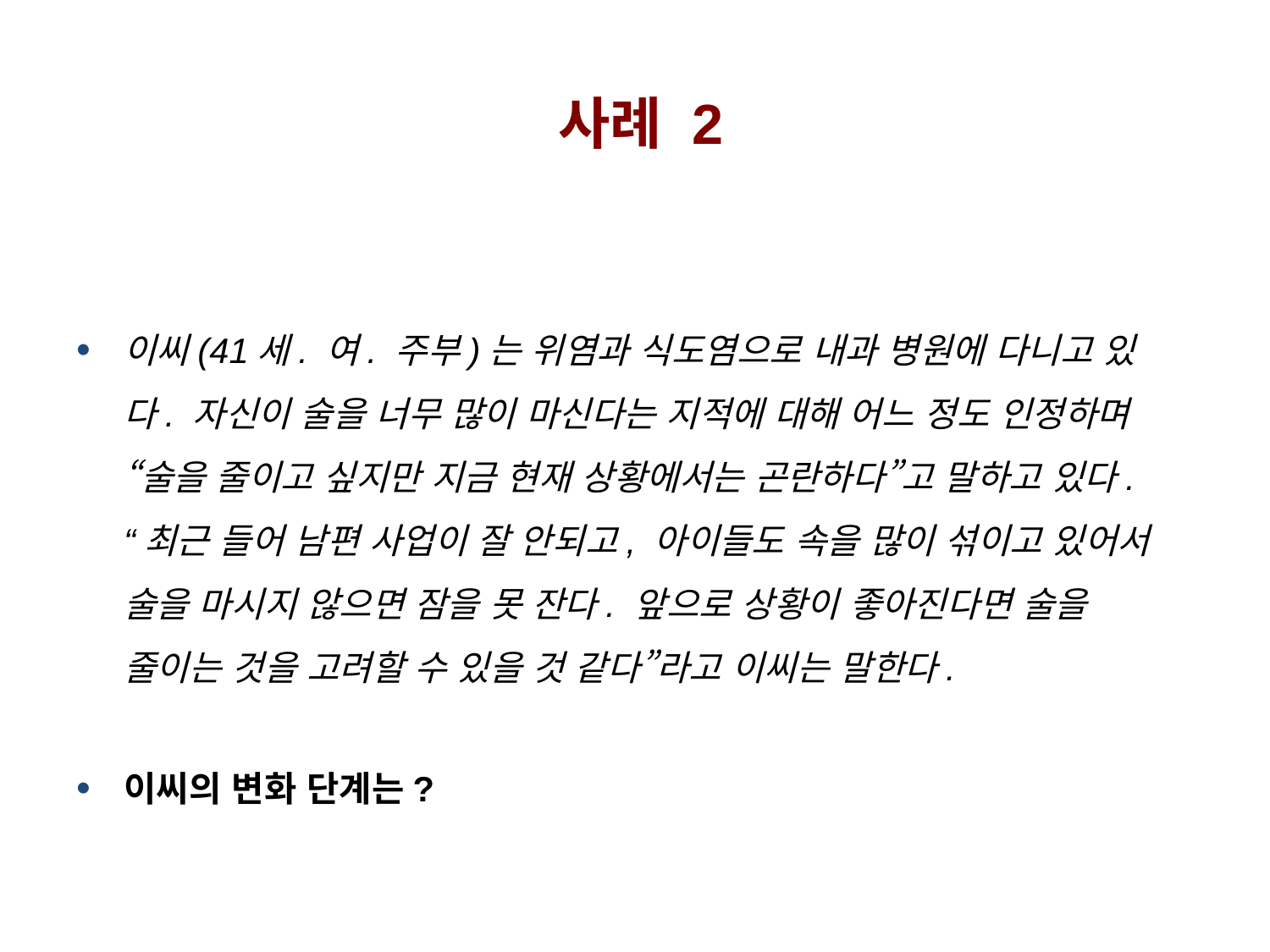

사례 2
이씨(41세. 여. 주부)는 위염과 식도염으로 내과 병원에 다니고 있다. 자신이 술을 너무 많이 마신다는 지적에 대해 어느 정도 인정하며 “술을 줄이고 싶지만 지금 현재 상황에서는 곤란하다”고 말하고 있다.  “최근 들어 남편 사업이 잘 안되고, 아이들도 속을 많이 섞이고 있어서 술을 마시지 않으면 잠을 못 잔다. 앞으로 상황이 좋아진다면 술을 줄이는 것을 고려할 수 있을 것 같다”라고 이씨는 말한다.

이씨의 변화 단계는?